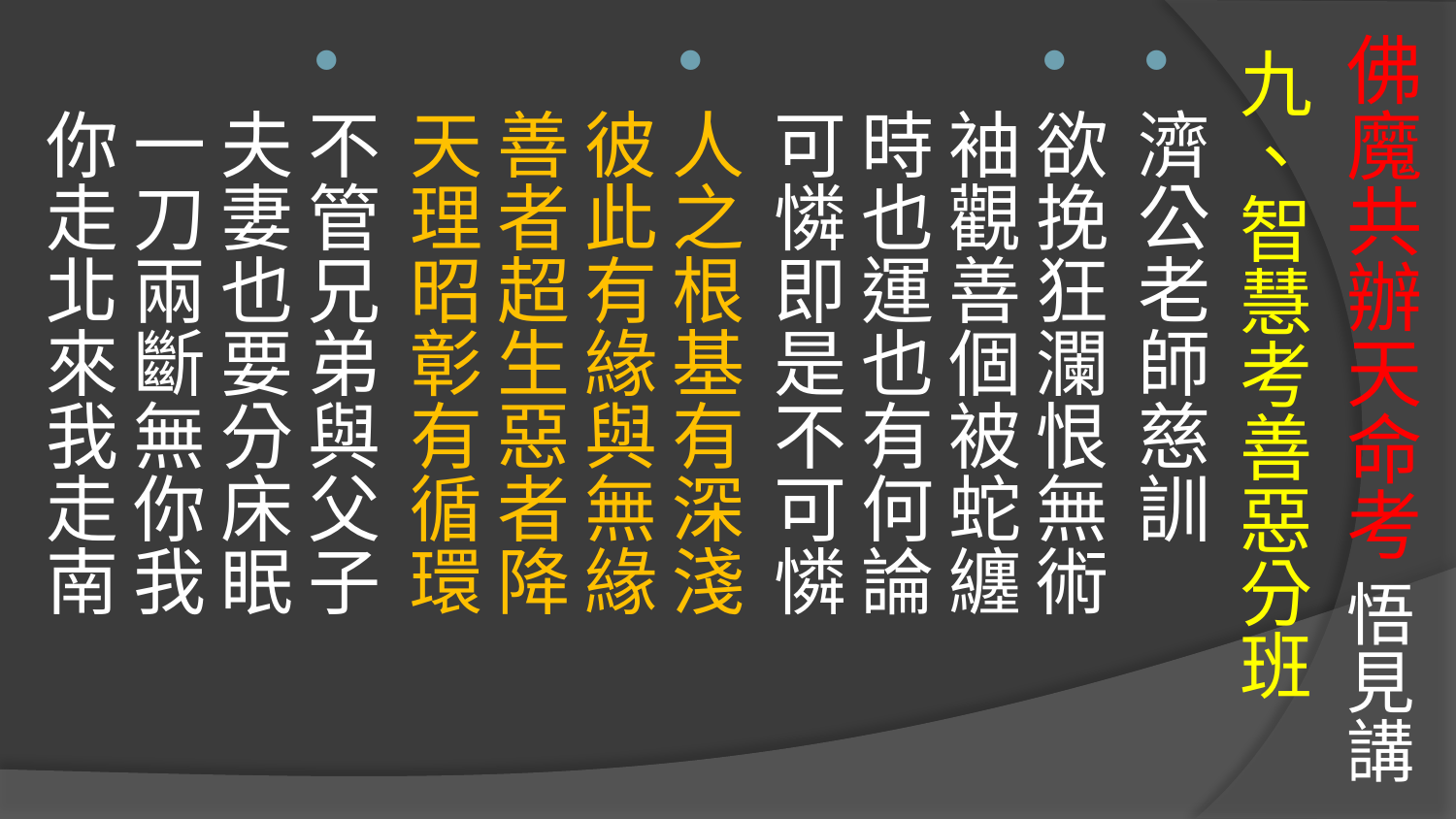

# 佛魔共辦天命考 悟見講
九、智慧考善惡分班
濟公老師慈訓
欲挽狂瀾恨無術
袖觀善個被蛇纏　
時也運也有何論　
可憐即是不可憐
人之根基有深淺　
彼此有緣與無緣　
善者超生惡者降
天理昭彰有循環
不管兄弟與父子　
夫妻也要分床眠
一刀兩斷無你我　
你走北來我走南